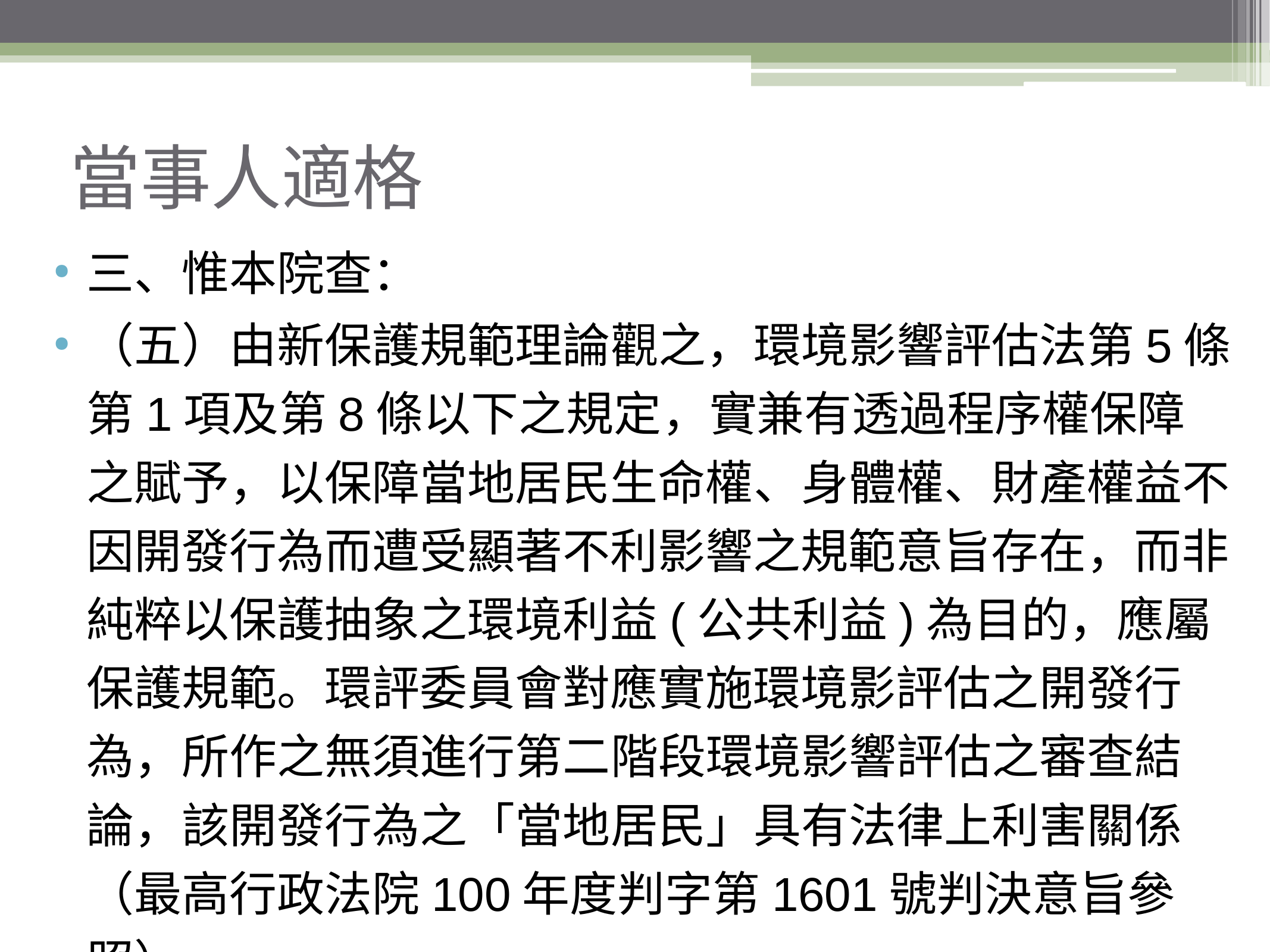

# 當事人適格
三、惟本院查：
（五）由新保護規範理論觀之，環境影響評估法第5條第1項及第8條以下之規定，實兼有透過程序權保障之賦予，以保障當地居民生命權、身體權、財產權益不因開發行為而遭受顯著不利影響之規範意旨存在，而非純粹以保護抽象之環境利益(公共利益)為目的，應屬保護規範。環評委員會對應實施環境影評估之開發行為，所作之無須進行第二階段環境影響評估之審查結論，該開發行為之「當地居民」具有法律上利害關係（最高行政法院100年度判字第1601號判決意旨參照）。